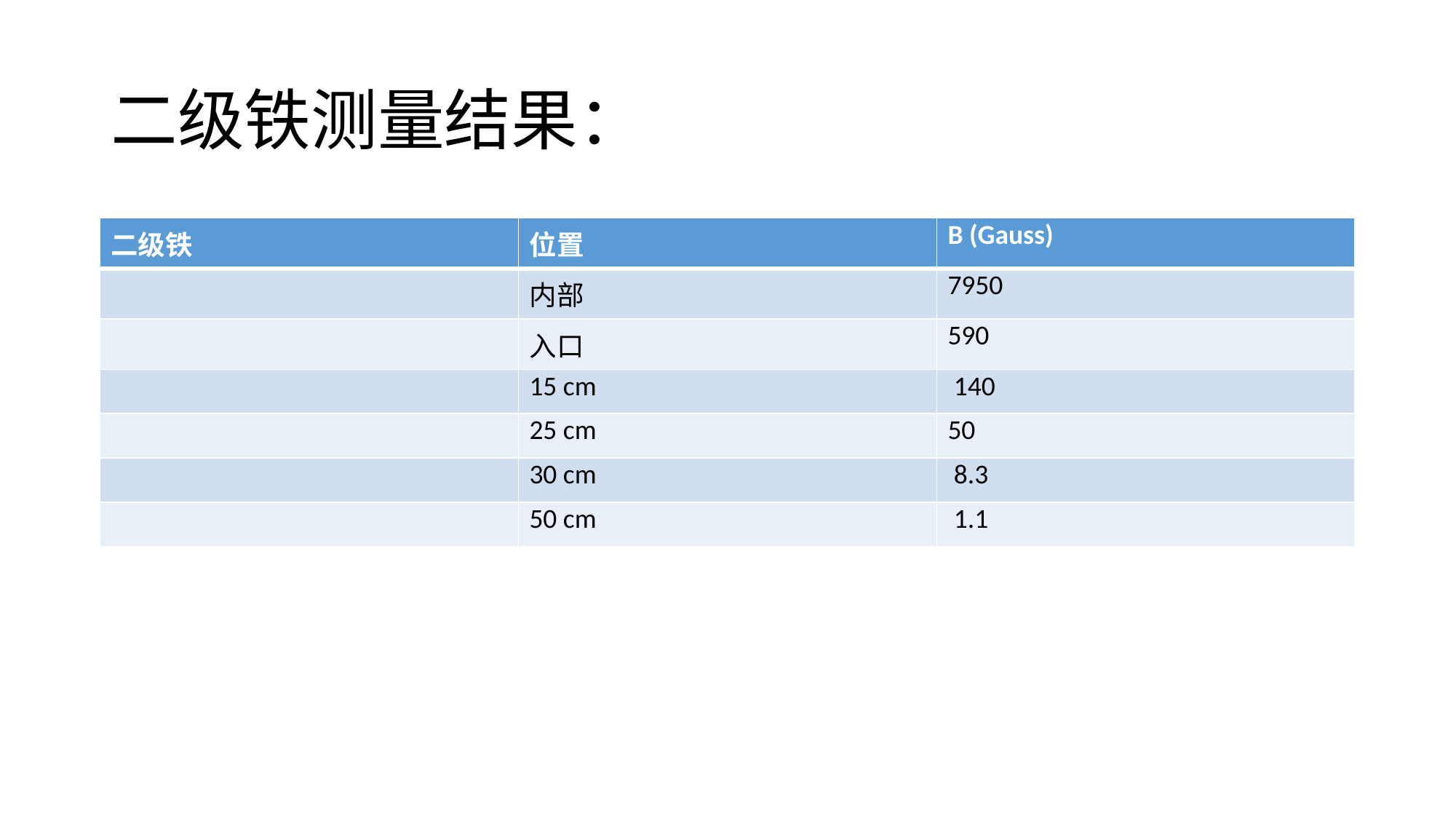

# 二级铁测量结果：
| 二级铁 | 位置 | B (Gauss) |
| --- | --- | --- |
|  | 内部 | 7950 |
|  | 入口 | 590 |
|  | 15 cm | 140 |
|  | 25 cm | 50 |
|  | 30 cm | 8.3 |
|  | 50 cm | 1.1 |